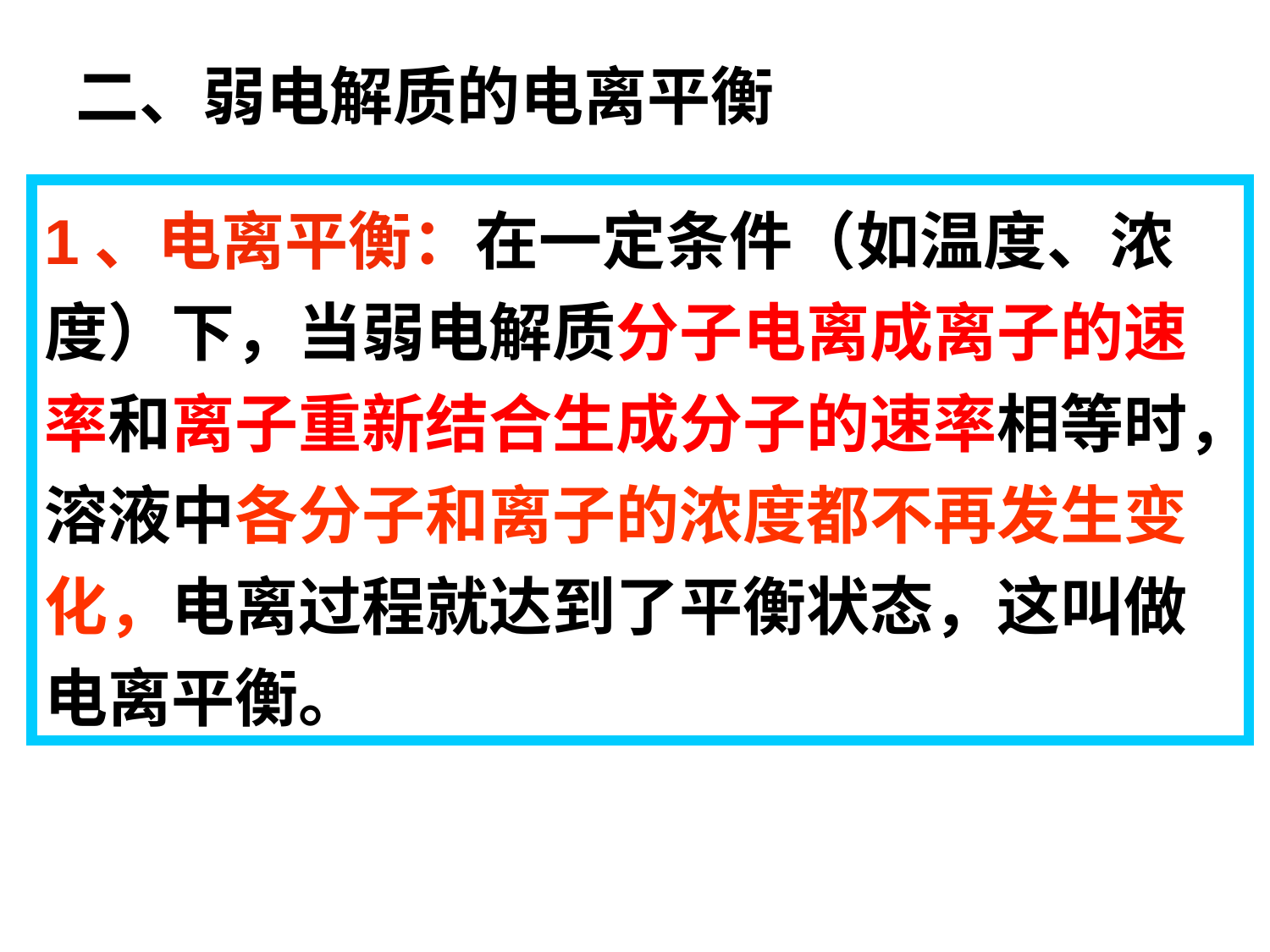

二、弱电解质的电离平衡
1、电离平衡：在一定条件（如温度、浓度）下，当弱电解质分子电离成离子的速率和离子重新结合生成分子的速率相等时，溶液中各分子和离子的浓度都不再发生变化，电离过程就达到了平衡状态，这叫做电离平衡。